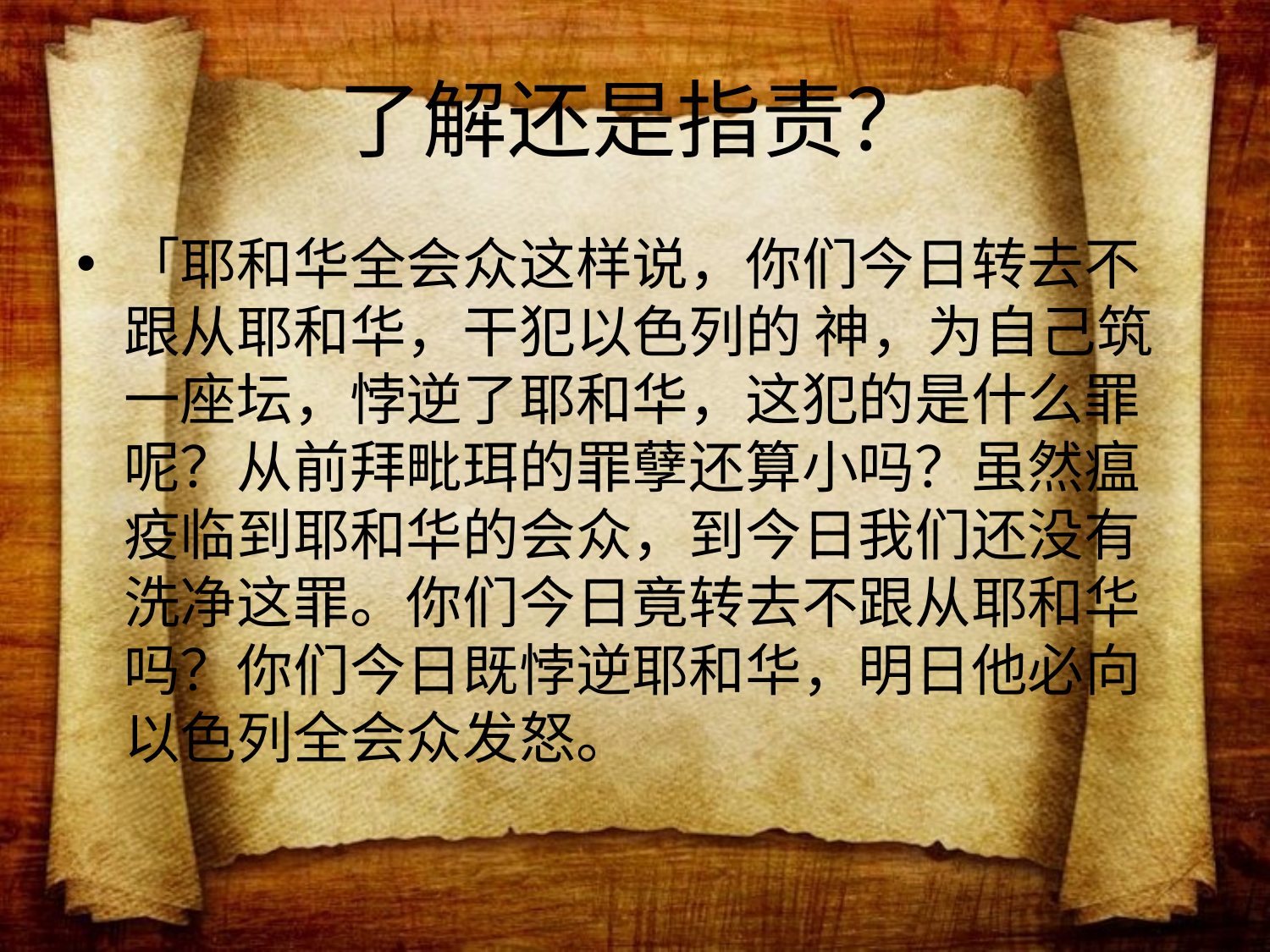

# 了解还是指责？
「耶和华全会众这样说，你们今日转去不跟从耶和华，干犯以色列的 神，为自己筑一座坛，悖逆了耶和华，这犯的是什么罪呢？从前拜毗珥的罪孽还算小吗？虽然瘟疫临到耶和华的会众，到今日我们还没有洗净这罪。你们今日竟转去不跟从耶和华吗？你们今日既悖逆耶和华，明日他必向以色列全会众发怒。